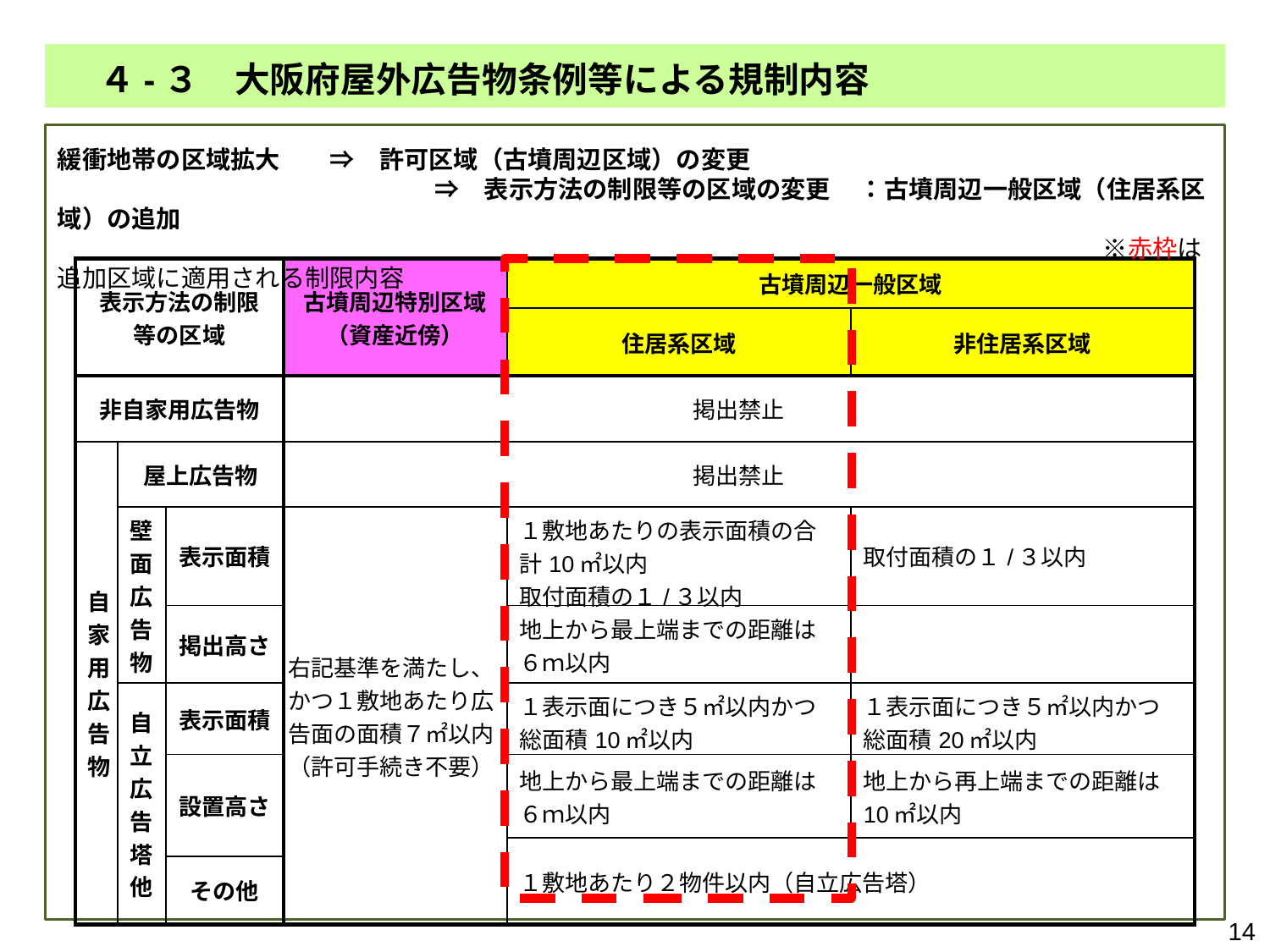

４-３　大阪府屋外広告物条例等による規制内容

緩衝地帯の区域拡大　　⇒　許可区域（古墳周辺区域）の変更
　　　　　　　　　　　　　　　 ⇒　表示方法の制限等の区域の変更     ：古墳周辺一般区域（住居系区域）の追加
　　　　　　　　　　　　　　　　　　　　　　　　　　　　　　　　　　　　　　　　　　 ※赤枠は追加区域に適用される制限内容
| 表示方法の制限等の区域 |  |  | 古墳周辺特別区域 （資産近傍） | 古墳周辺一般区域 |  |
| --- | --- | --- | --- | --- | --- |
|  |  |  |  | 住居系区域 | 非住居系区域 |
| 非自家用広告物 |  |  | 掲出禁止 |  |  |
| 自家用広告物 | 屋上広告物 |  | 掲出禁止 |  |  |
|  | 壁面広告物 | 表示面積 | 右記基準を満たし、 かつ１敷地あたり広告面の面積７㎡以内（許可手続き不要） | １敷地あたりの表示面積の合計10㎡以内 取付面積の１/３以内 | 取付面積の１/３以内 |
|  |  | 掲出高さ |  | 地上から最上端までの距離は ６ｍ以内 |  |
|  | 自立広告塔他 | 表示面積 |  | １表示面につき５㎡以内かつ総面積10㎡以内 | １表示面につき５㎡以内かつ総面積20㎡以内 |
|  |  | 設置高さ |  | 地上から最上端までの距離は ６ｍ以内 | 地上から再上端までの距離は10㎡以内 |
|  |  |  |  | １敷地あたり２物件以内（自立広告塔） |  |
|  |  | その他 |  |  |  |

14